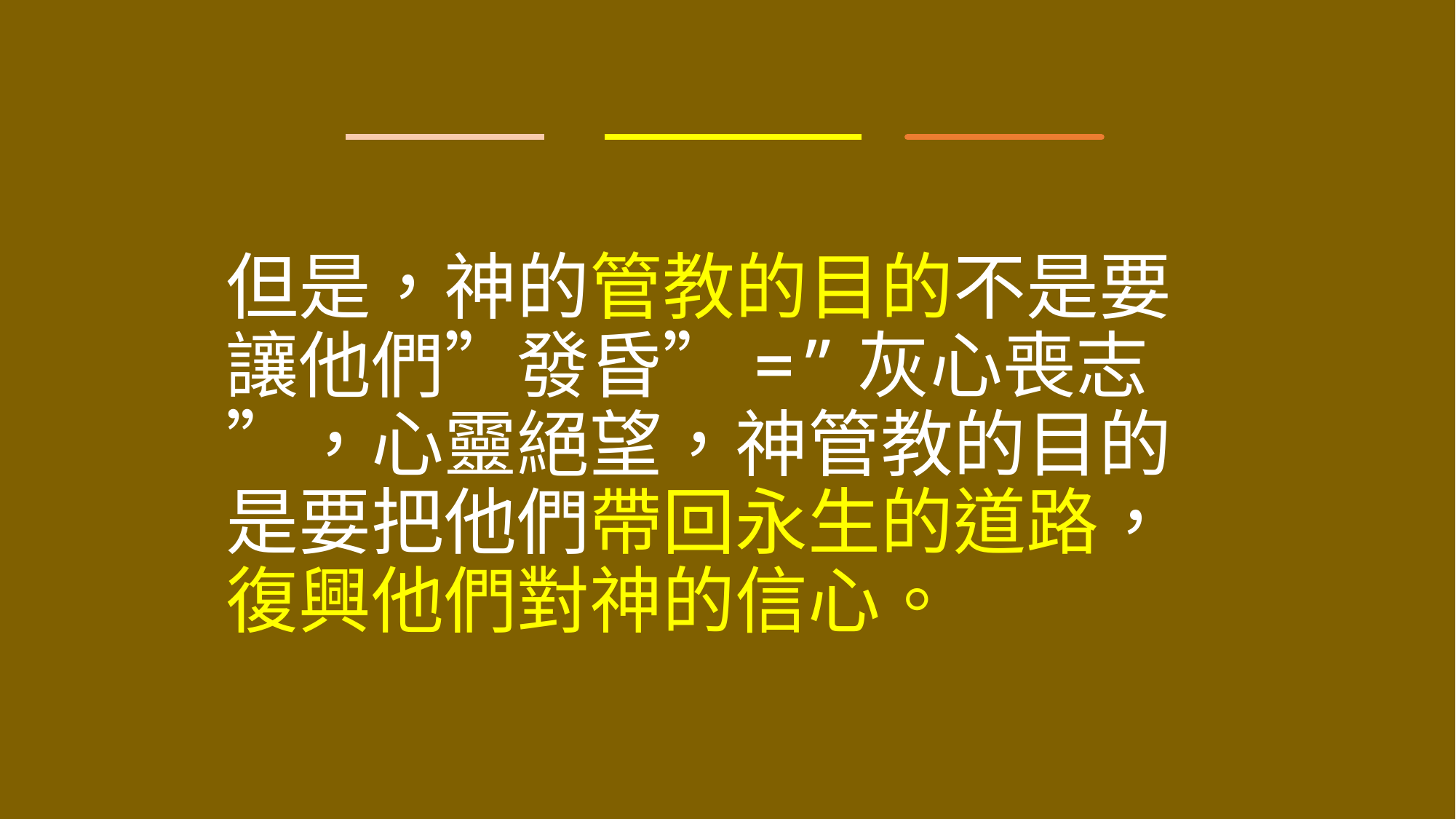

但是，神的管教的目的不是要讓他們”發昏”=”灰心喪志”，心靈絕望，神管教的目的是要把他們帶回永生的道路，復興他們對神的信心。